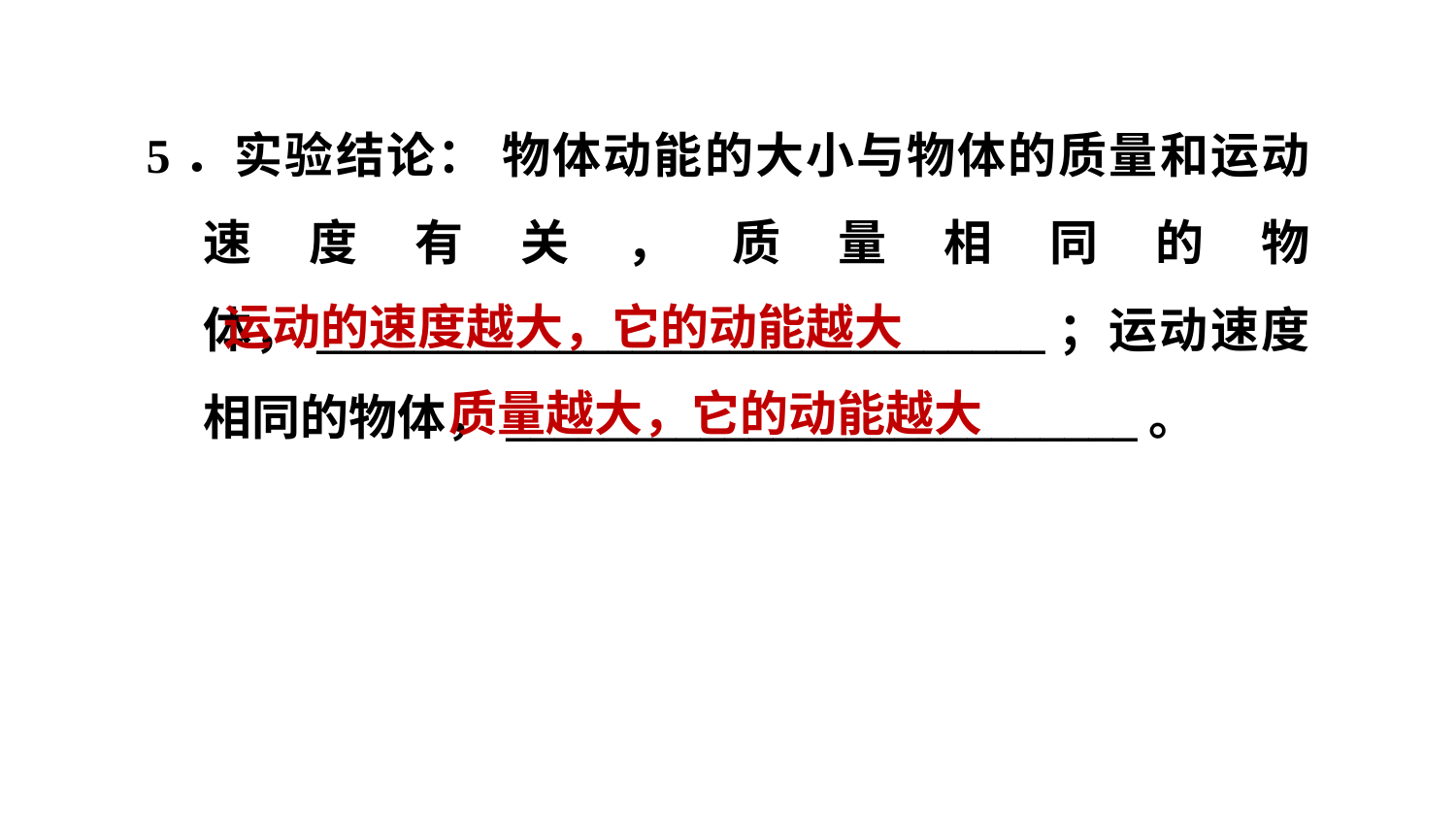

5．实验结论： 物体动能的大小与物体的质量和运动速度有关，质量相同的物体，______________________________；运动速度相同的物体，__________________________。
运动的速度越大，它的动能越大
质量越大，它的动能越大